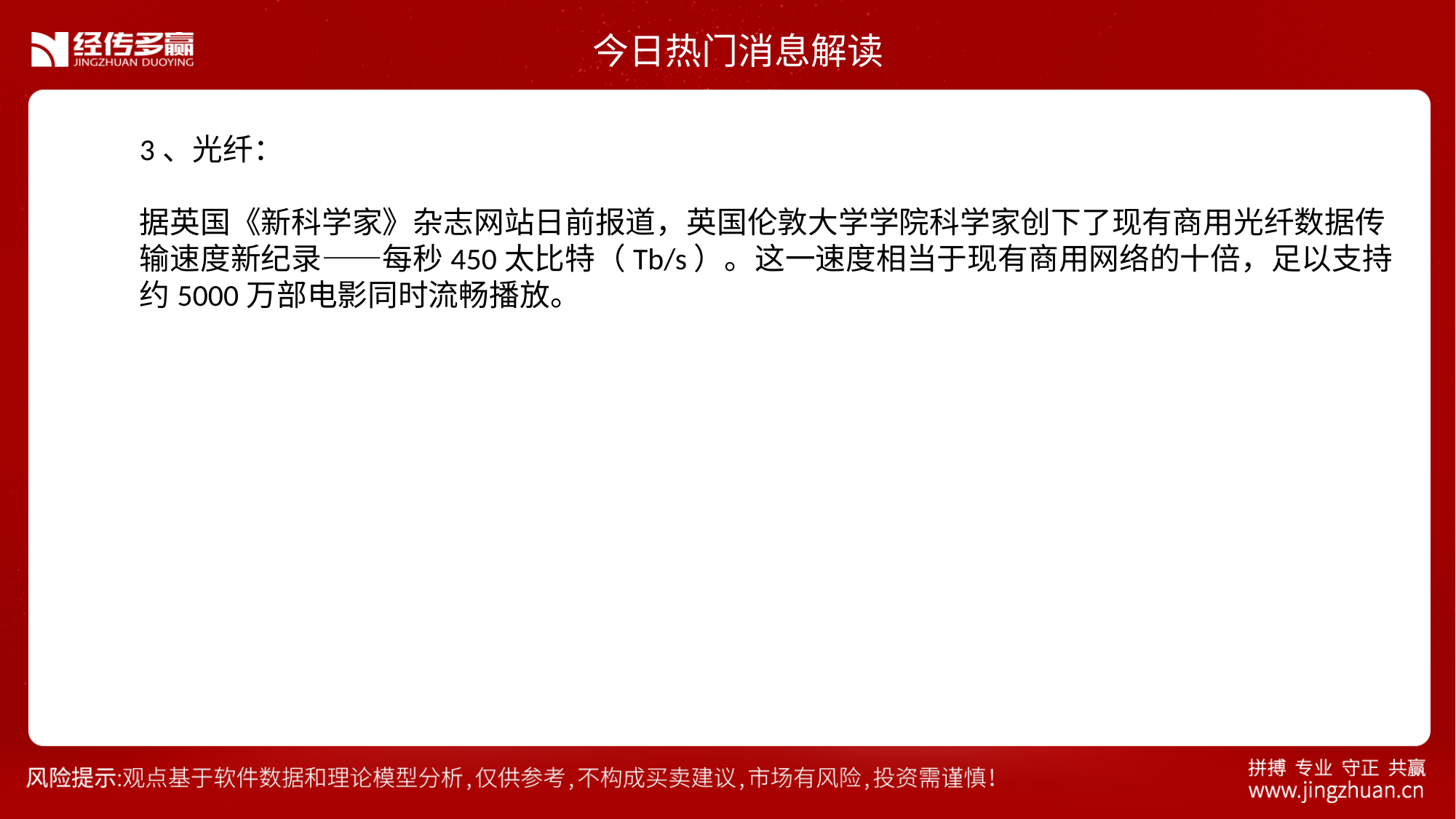

今日热门消息解读
3、光纤：

据英国《新科学家》杂志网站日前报道，英国伦敦大学学院科学家创下了现有商用光纤数据传输速度新纪录——每秒450太比特（Tb/s）。这一速度相当于现有商用网络的十倍，足以支持约5000万部电影同时流畅播放。